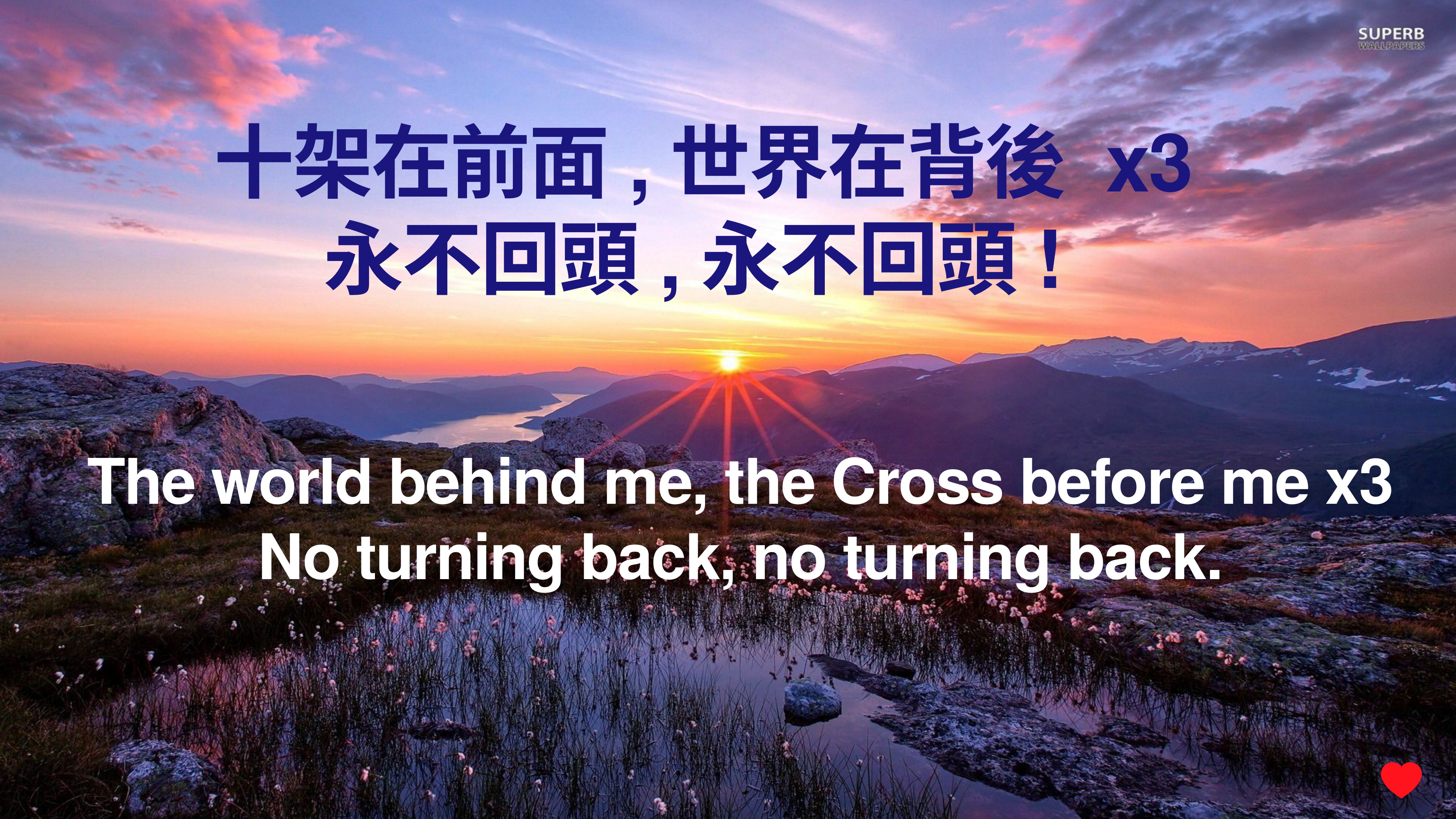

十架在前面,世界在背後 x3
永不回頭,永不回頭!
The world behind me, the Cross before me x3
No turning back, no turning back.

4